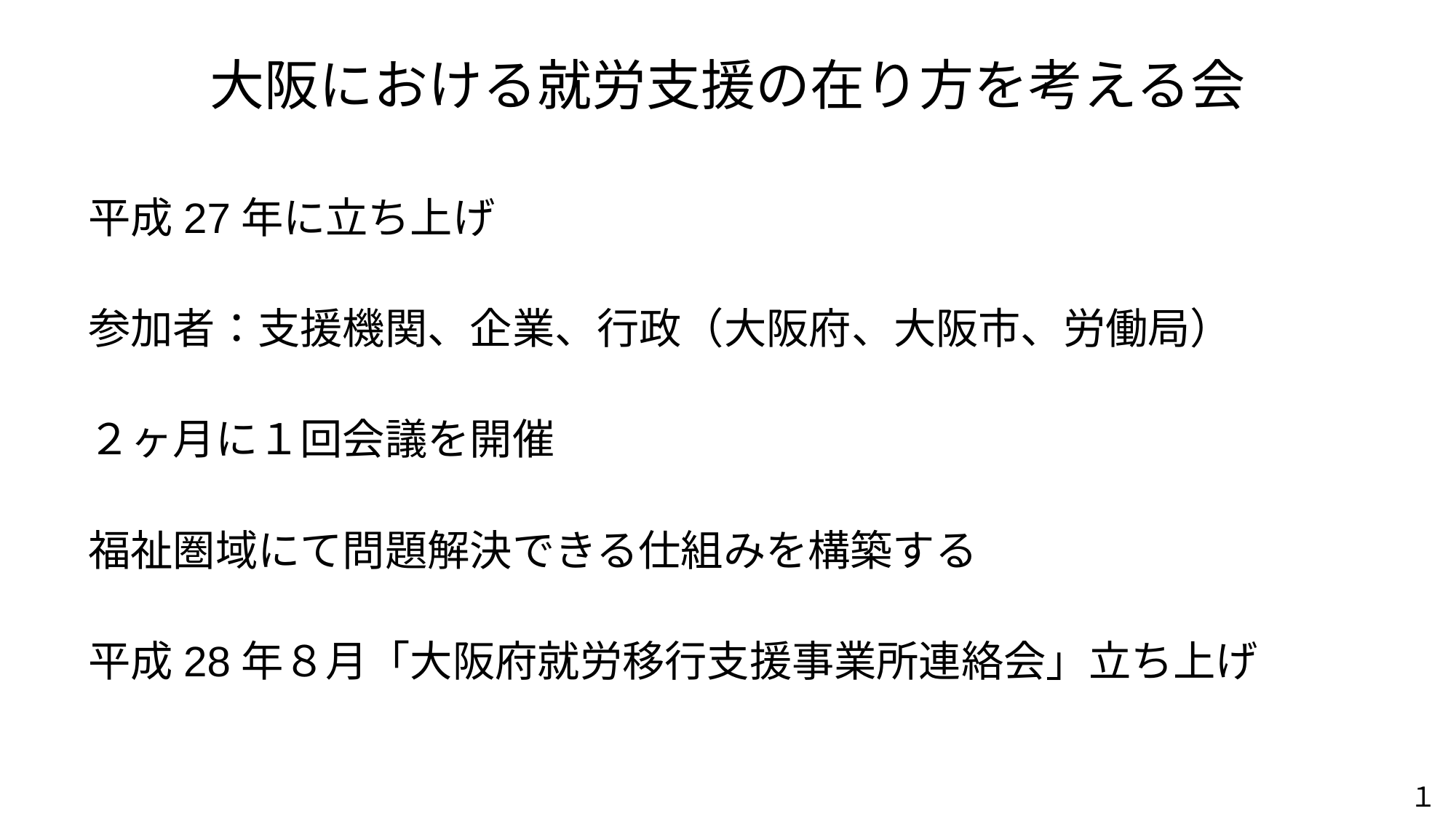

# 大阪における就労支援の在り方を考える会
平成27年に立ち上げ

参加者：支援機関、企業、行政（大阪府、大阪市、労働局）

２ヶ月に１回会議を開催

福祉圏域にて問題解決できる仕組みを構築する

平成28年８月「大阪府就労移行支援事業所連絡会」立ち上げ

１